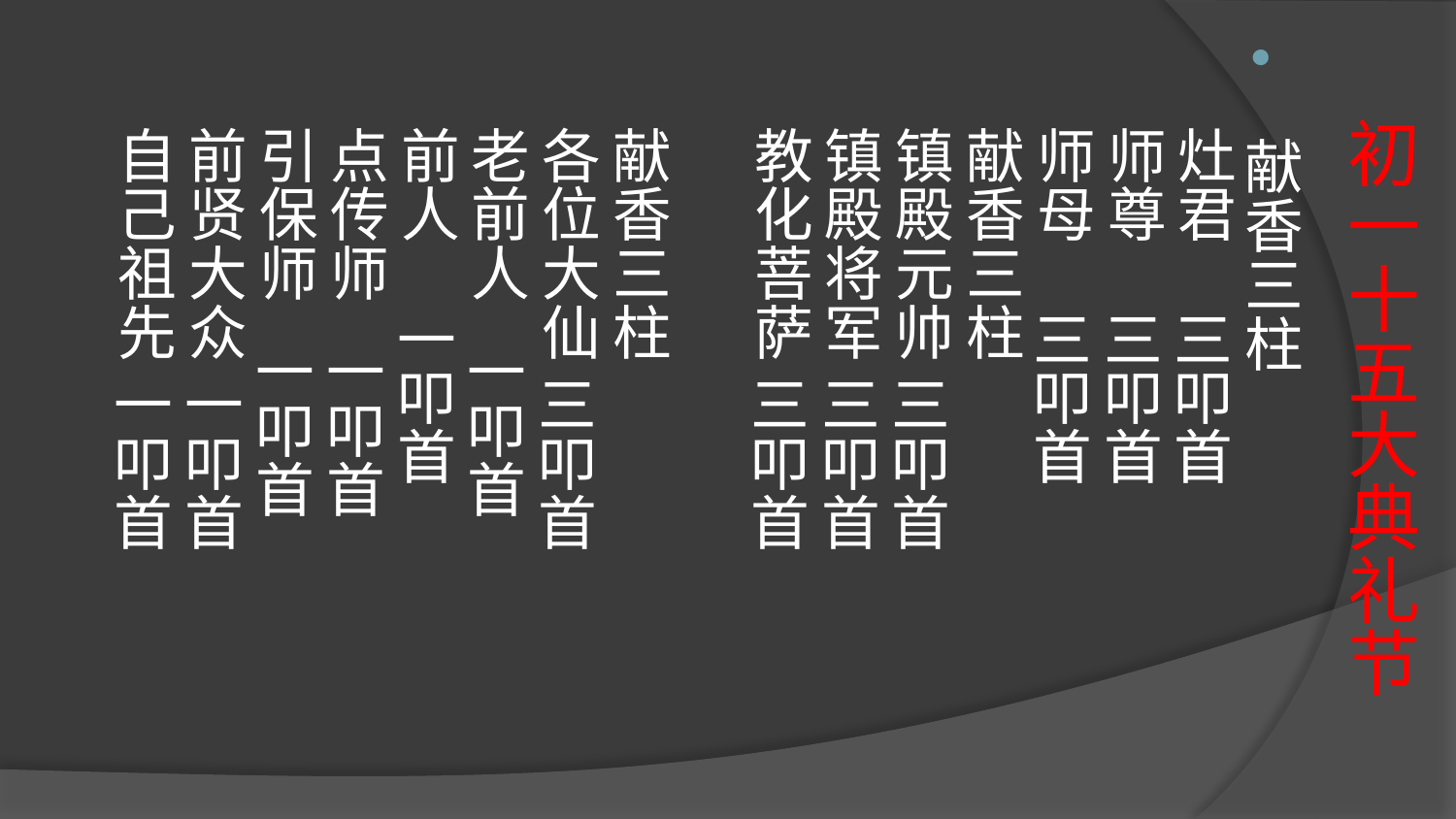

# 初一十五大典礼节
  献香三柱
  灶君     三叩首
  师尊     三叩首
  师母     三叩首
  献香三柱
  镇殿元帅 三叩首
  镇殿将军 三叩首
  教化菩萨 三叩首
  献香三柱
  各位大仙 三叩首
  老前人   一叩首
  前人     一叩首
  点传师   一叩首
  引保师   一叩首
  前贤大众 一叩首
  自己祖先 一叩首